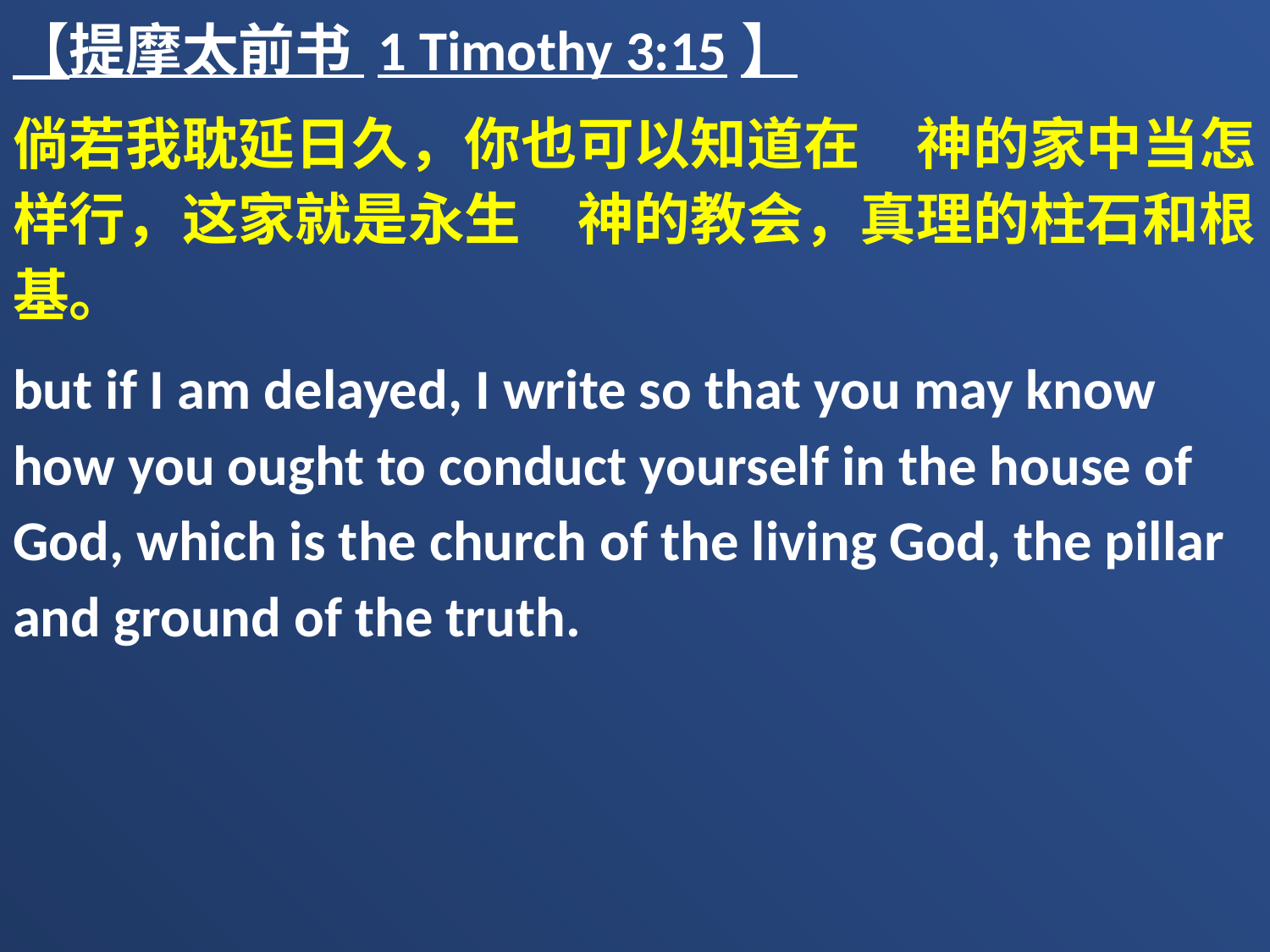

【提摩太前书 1 Timothy 3:15】
倘若我耽延日久，你也可以知道在　神的家中当怎样行，这家就是永生　神的教会，真理的柱石和根基。
but if I am delayed, I write so that you may know how you ought to conduct yourself in the house of God, which is the church of the living God, the pillar and ground of the truth.